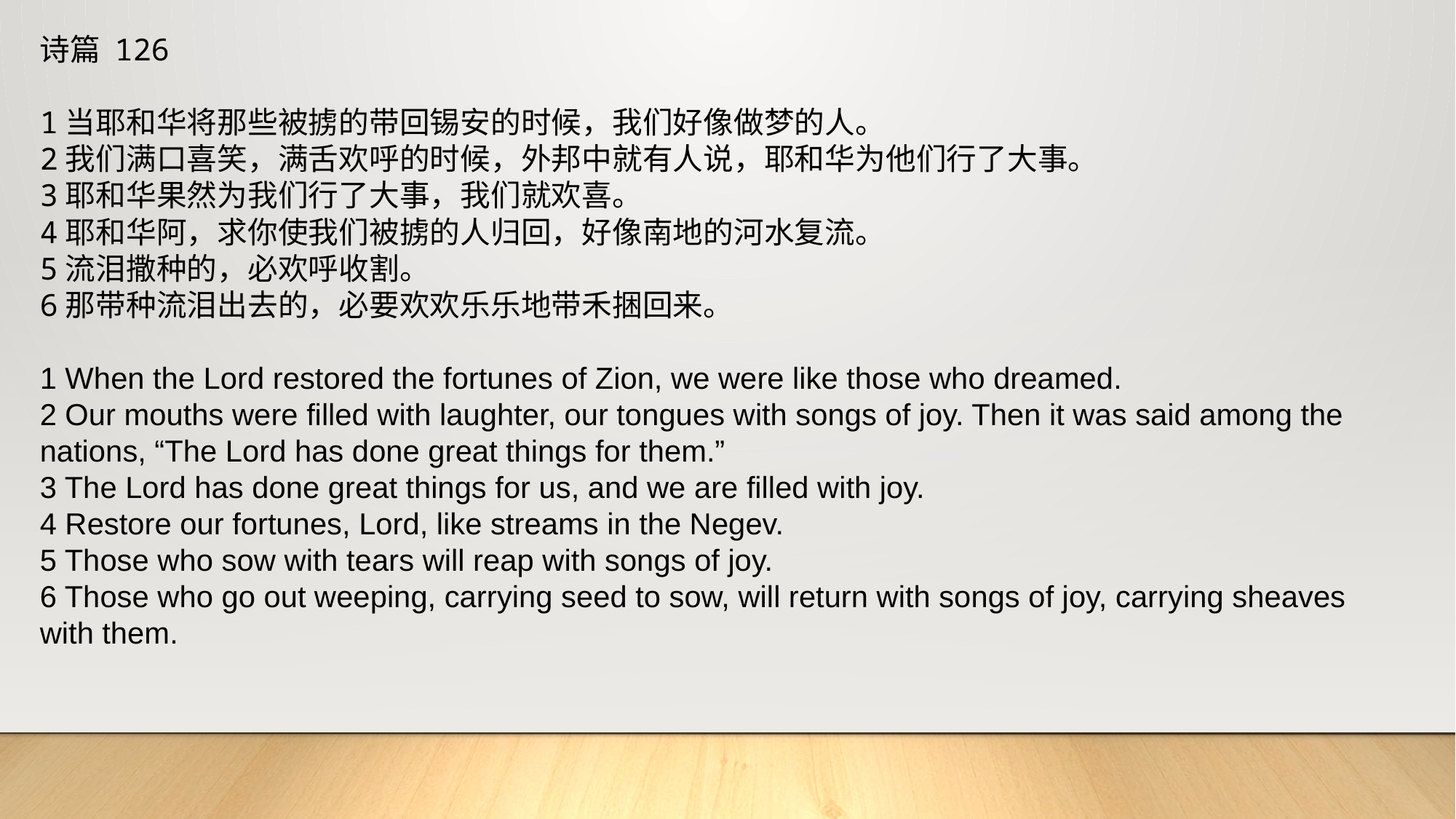

诗篇 126

1当耶和华将那些被掳的带回锡安的时候，我们好像做梦的人。
2我们满口喜笑，满舌欢呼的时候，外邦中就有人说，耶和华为他们行了大事。
3耶和华果然为我们行了大事，我们就欢喜。
4耶和华阿，求你使我们被掳的人归回，好像南地的河水复流。
5流泪撒种的，必欢呼收割。
6那带种流泪出去的，必要欢欢乐乐地带禾捆回来。

1 When the Lord restored the fortunes of Zion, we were like those who dreamed.
2 Our mouths were filled with laughter, our tongues with songs of joy. Then it was said among the nations, “The Lord has done great things for them.”
3 The Lord has done great things for us, and we are filled with joy.
4 Restore our fortunes, Lord, like streams in the Negev.
5 Those who sow with tears will reap with songs of joy.
6 Those who go out weeping, carrying seed to sow, will return with songs of joy, carrying sheaves with them.